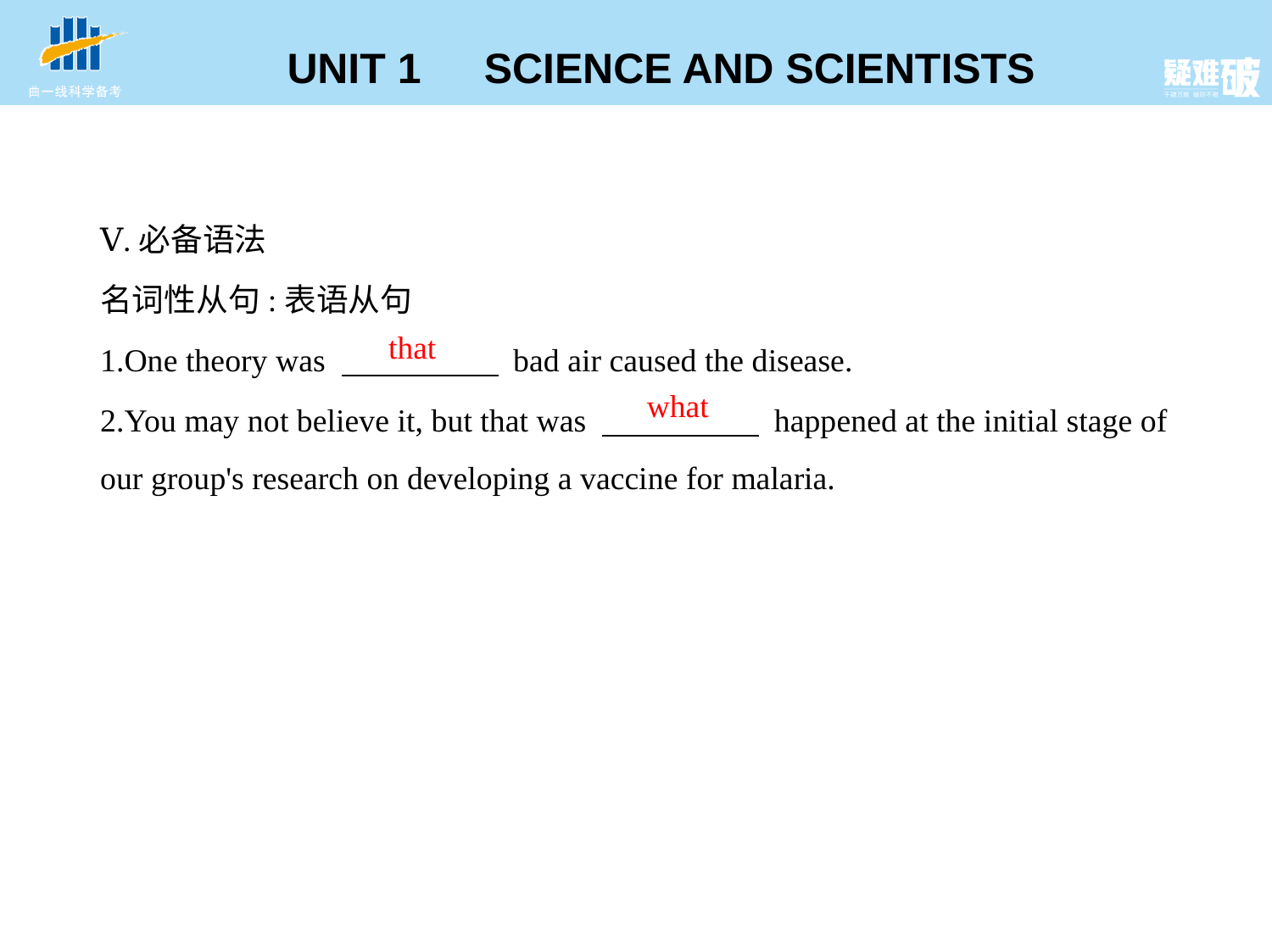

Ⅴ.必备语法
名词性从句:表语从句
1.One theory was 　　　　     bad air caused the disease.
2.You may not believe it, but that was 　　　　     happened at the initial stage of
our group's research on developing a vaccine for malaria.
that
what